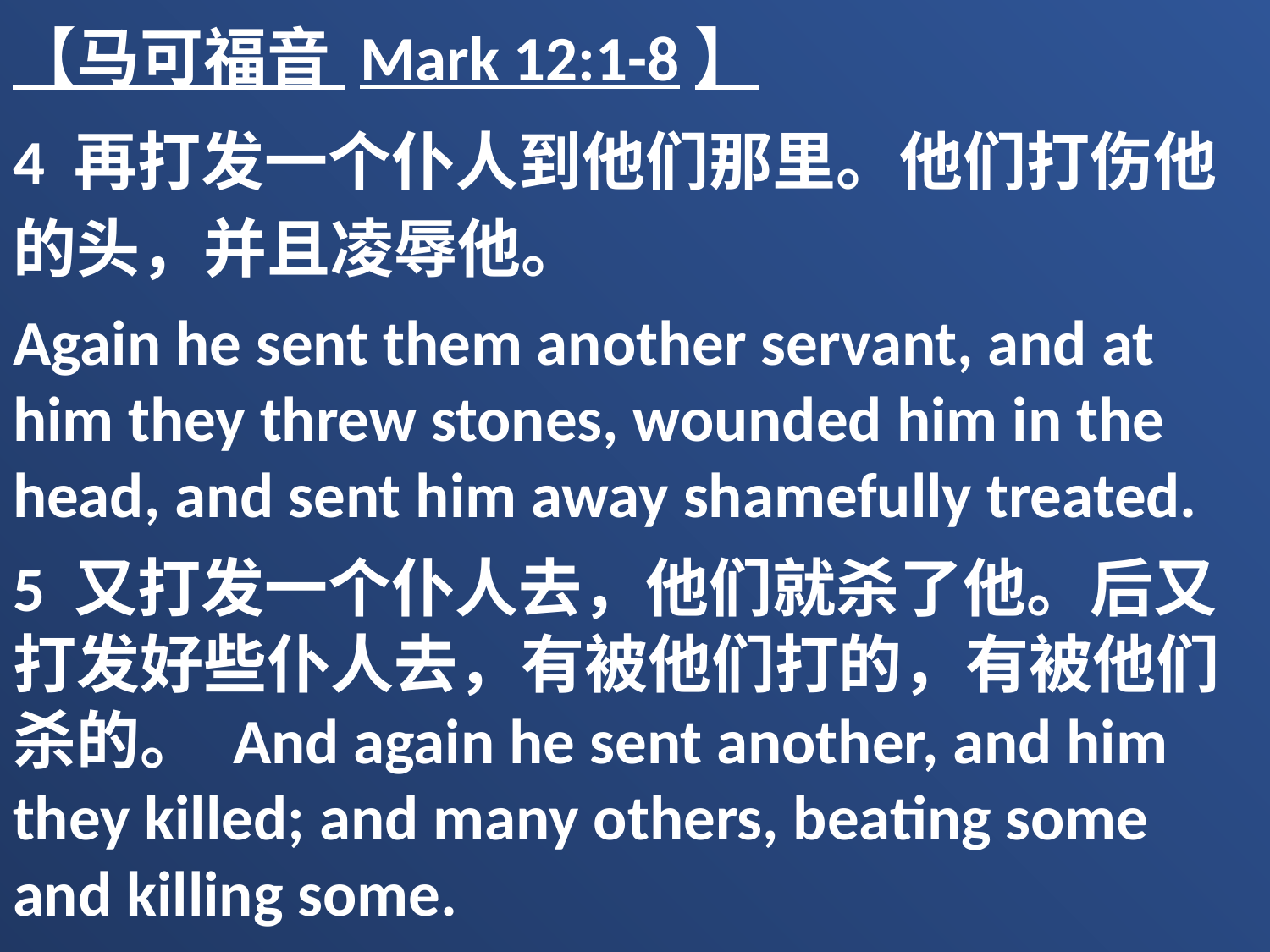

【马可福音 Mark 12:1-8】
4 再打发一个仆人到他们那里。他们打伤他的头，并且凌辱他。
Again he sent them another servant, and at him they threw stones, wounded him in the head, and sent him away shamefully treated.
5 又打发一个仆人去，他们就杀了他。后又打发好些仆人去，有被他们打的，有被他们杀的。 And again he sent another, and him they killed; and many others, beating some and killing some.